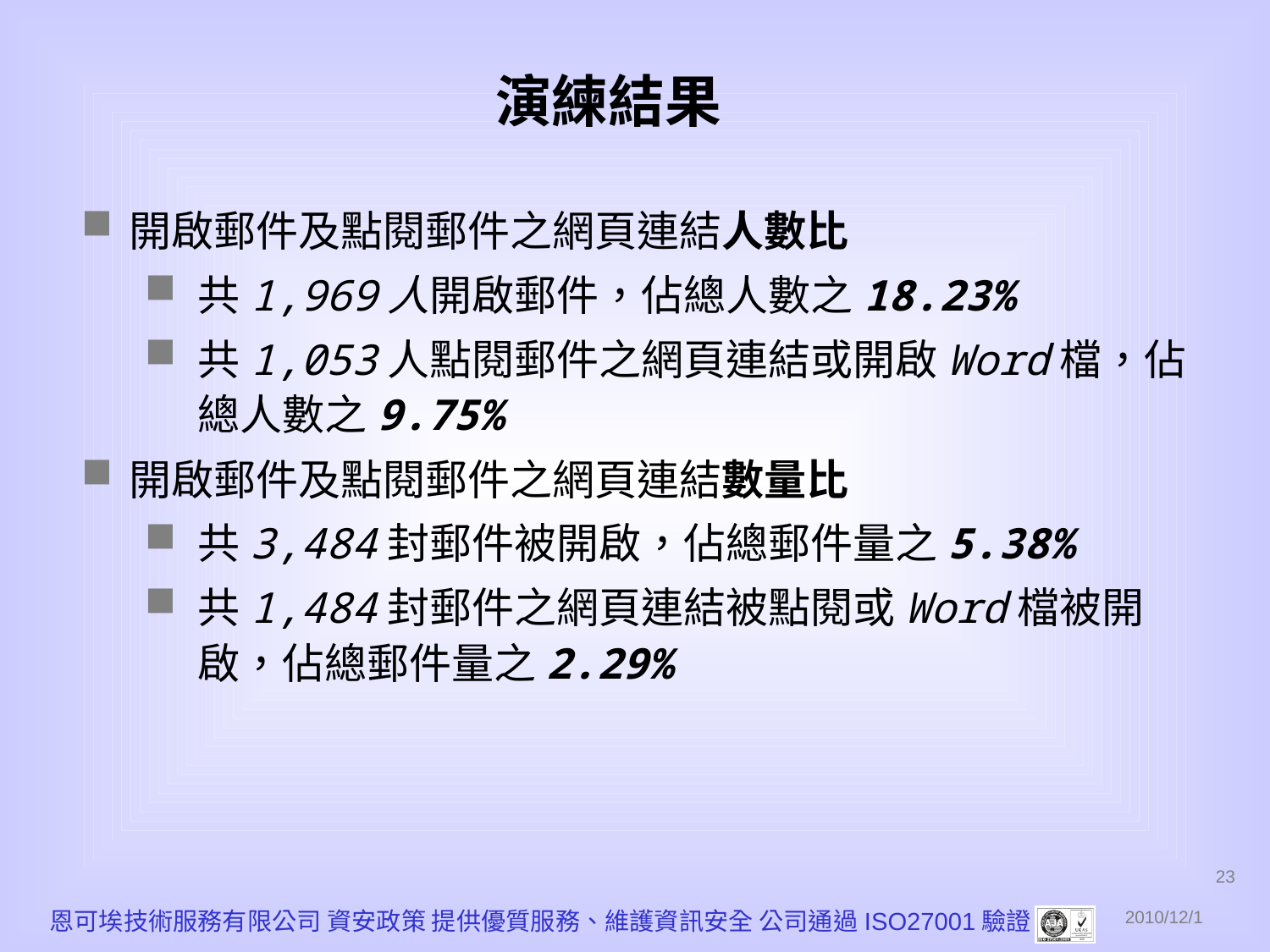

# 演練結果
開啟郵件及點閱郵件之網頁連結人數比
共1,969人開啟郵件，佔總人數之18.23%
共1,053人點閱郵件之網頁連結或開啟Word檔，佔總人數之9.75%
開啟郵件及點閱郵件之網頁連結數量比
共3,484封郵件被開啟，佔總郵件量之5.38%
共1,484封郵件之網頁連結被點閱或Word檔被開啟，佔總郵件量之2.29%
23
恩可埃技術服務有限公司 資安政策 提供優質服務、維護資訊安全 公司通過ISO27001驗證
2010/12/1